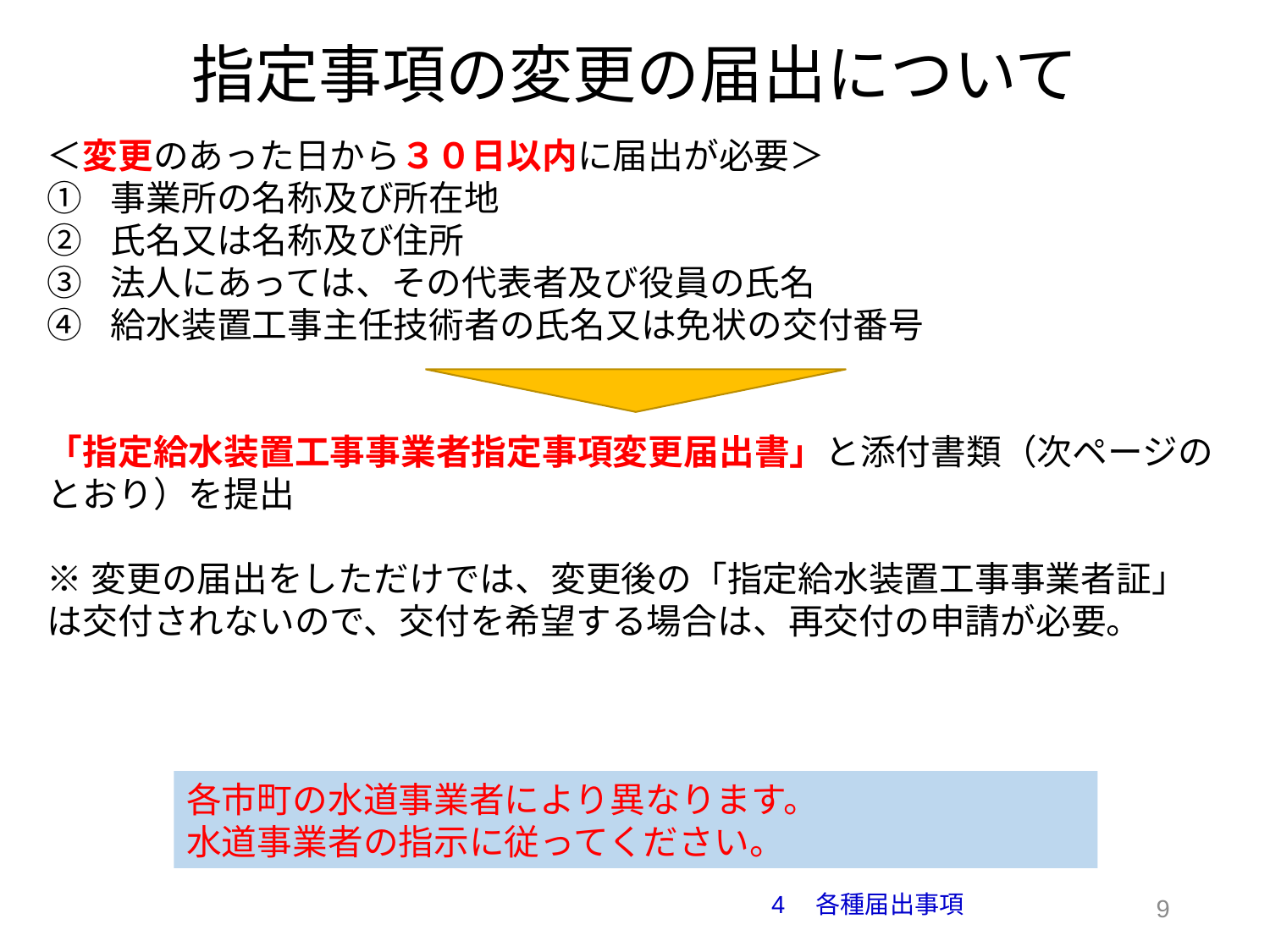

指定事項の変更の届出について
＜変更のあった日から３０日以内に届出が必要＞
事業所の名称及び所在地
氏名又は名称及び住所
法人にあっては、その代表者及び役員の氏名
給水装置工事主任技術者の氏名又は免状の交付番号

「指定給水装置工事事業者指定事項変更届出書」と添付書類（次ページのとおり）を提出

※変更の届出をしただけでは、変更後の「指定給水装置工事事業者証」は交付されないので、交付を希望する場合は、再交付の申請が必要。

各市町の水道事業者により異なります。
水道事業者の指示に従ってください。
9
4　各種届出事項